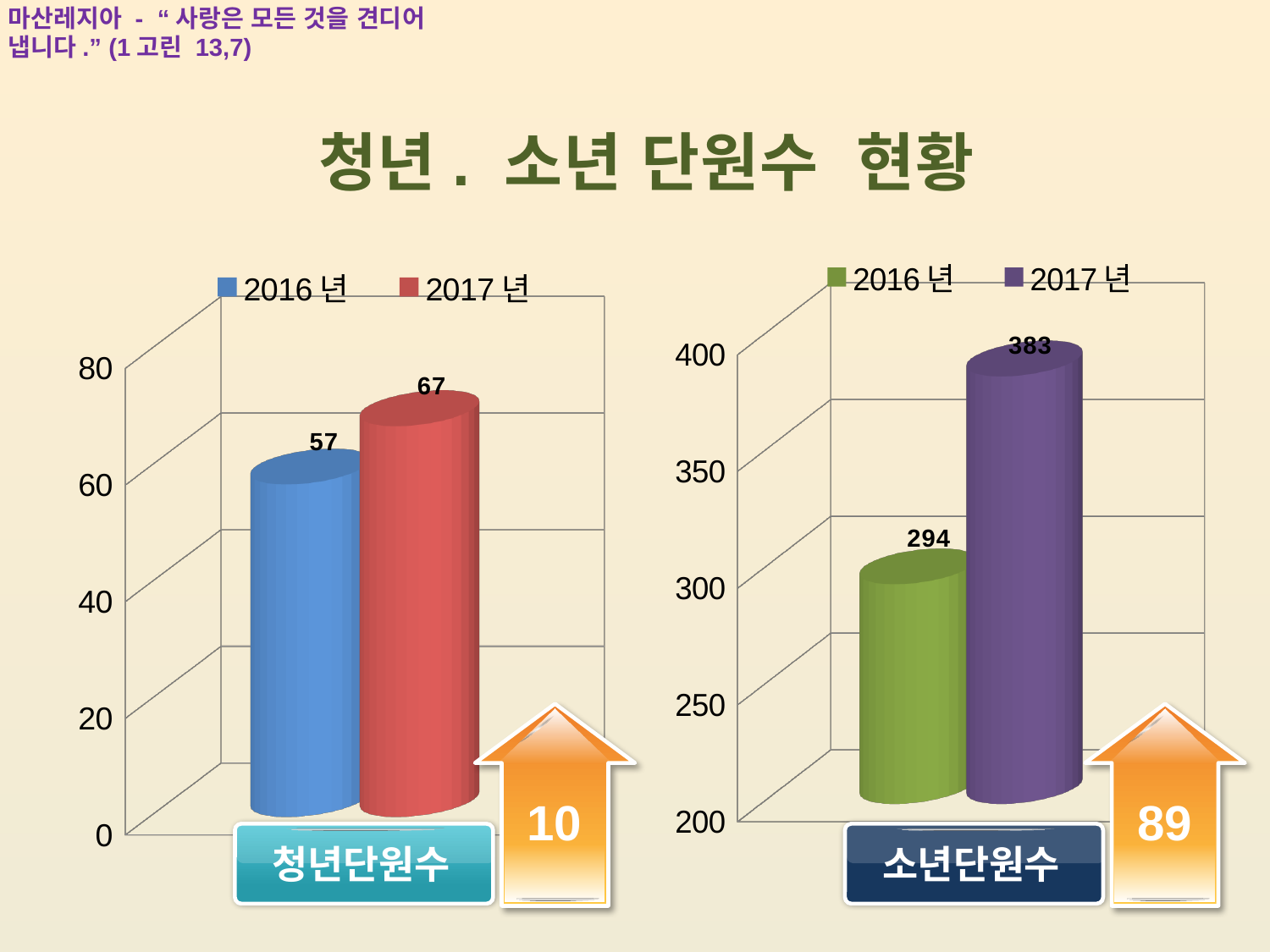

마산레지아 -  “사랑은 모든 것을 견디어 냅니다.” (1고린 13,7)
청년. 소년 단원수  현황

[unsupported chart]

[unsupported chart]

383
67
57
294

10

89

청년단원수

소년단원수